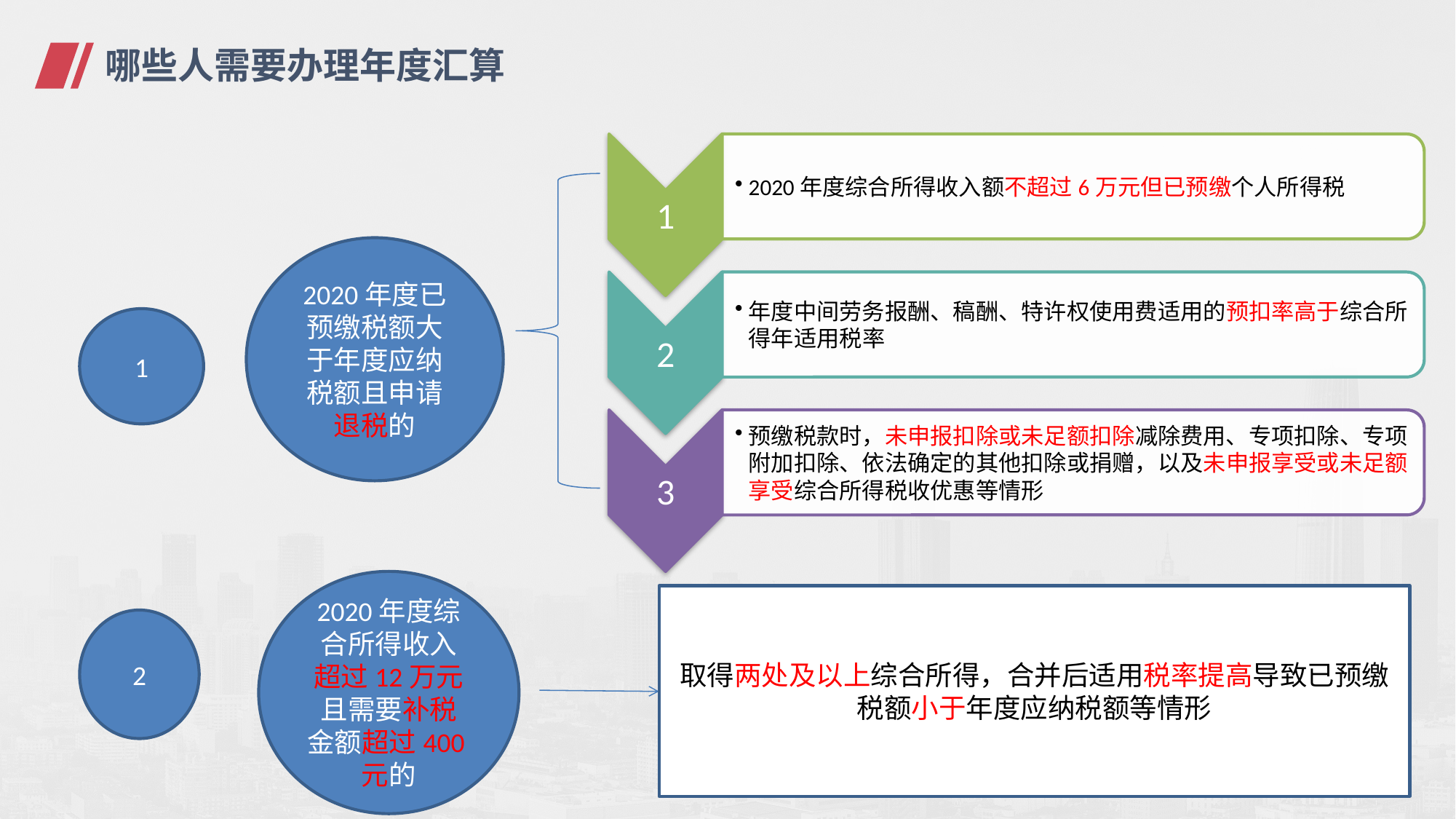

哪些人需要办理年度汇算

1
2020年度综合所得收入额不超过6万元但已预缴个人所得税
2
年度中间劳务报酬、稿酬、特许权使用费适用的预扣率高于综合所得年适用税率
3
预缴税款时，未申报扣除或未足额扣除减除费用、专项扣除、专项附加扣除、依法确定的其他扣除或捐赠，以及未申报享受或未足额享受综合所得税收优惠等情形

2020年度已预缴税额大于年度应纳税额且申请退税的
1

2020年度综合所得收入超过12万元且需要补税金额超过400元的
取得两处及以上综合所得，合并后适用税率提高导致已预缴税额小于年度应纳税额等情形
2